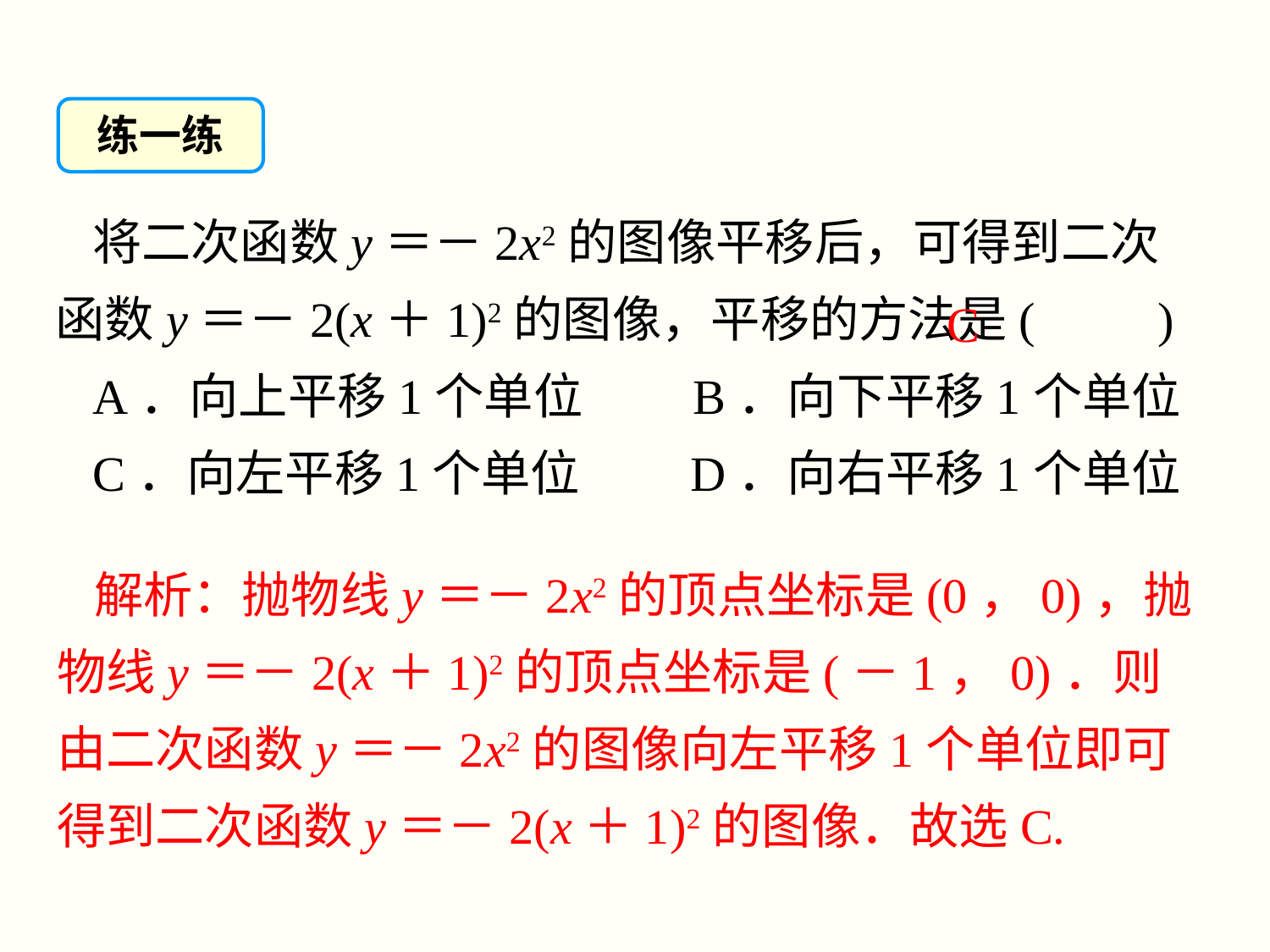

练一练
将二次函数y＝－2x2的图像平移后，可得到二次函数y＝－2(x＋1)2的图像，平移的方法是(　　)
A．向上平移1个单位　　B．向下平移1个单位
C．向左平移1个单位　　D．向右平移1个单位
C
解析：抛物线y＝－2x2的顶点坐标是(0，0)，抛物线y＝－2(x＋1)2的顶点坐标是(－1，0)．则由二次函数y＝－2x2的图像向左平移1个单位即可得到二次函数y＝－2(x＋1)2的图像．故选C.